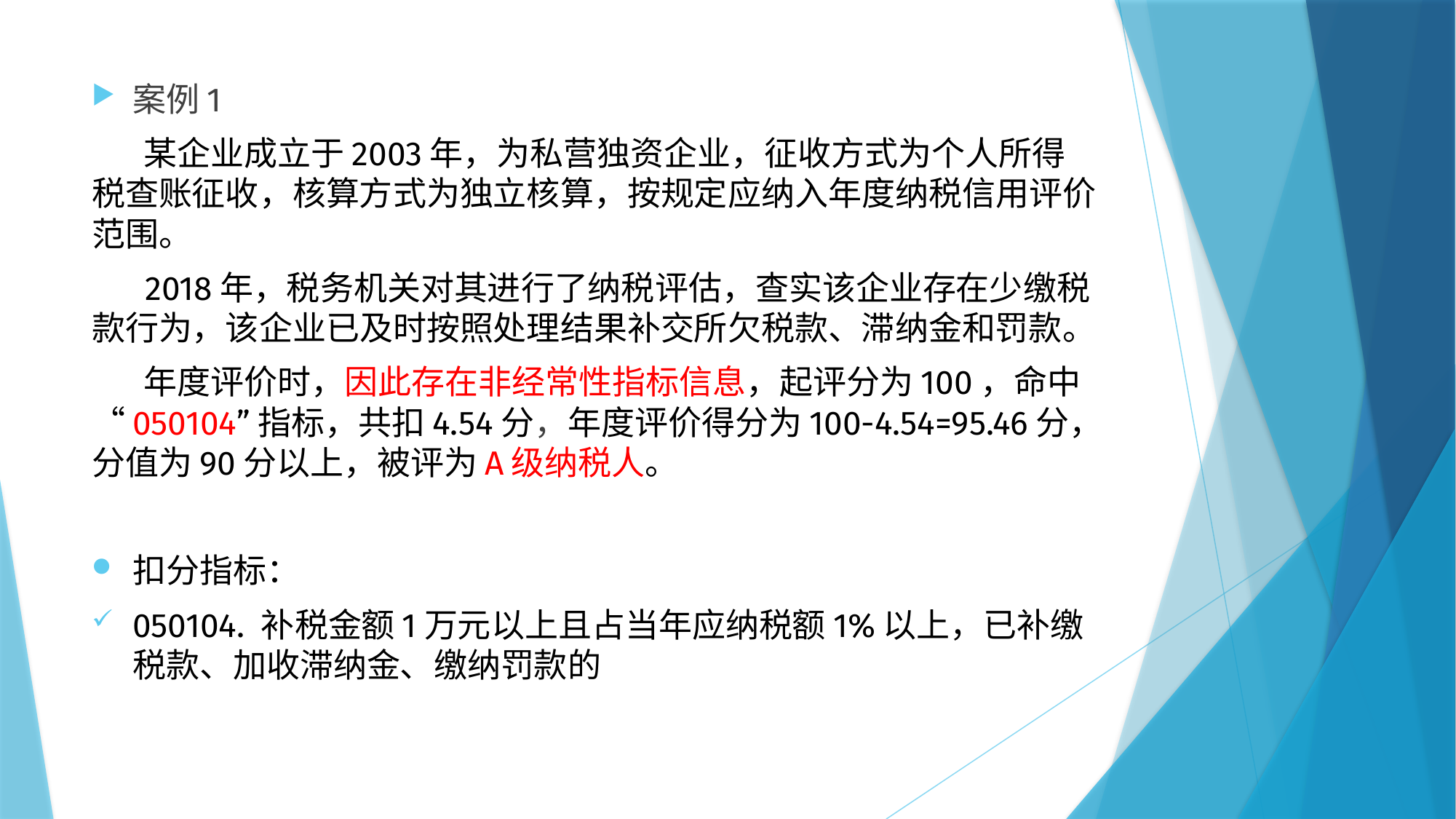

案例1
      某企业成立于2003年，为私营独资企业，征收方式为个人所得税查账征收，核算方式为独立核算，按规定应纳入年度纳税信用评价范围。
      2018年，税务机关对其进行了纳税评估，查实该企业存在少缴税款行为，该企业已及时按照处理结果补交所欠税款、滞纳金和罚款。
      年度评价时，因此存在非经常性指标信息，起评分为100，命中 “050104”指标，共扣4.54分，年度评价得分为100-4.54=95.46分，分值为90分以上，被评为A级纳税人。

扣分指标：
050104. 补税金额1万元以上且占当年应纳税额1%以上，已补缴税款、加收滞纳金、缴纳罚款的